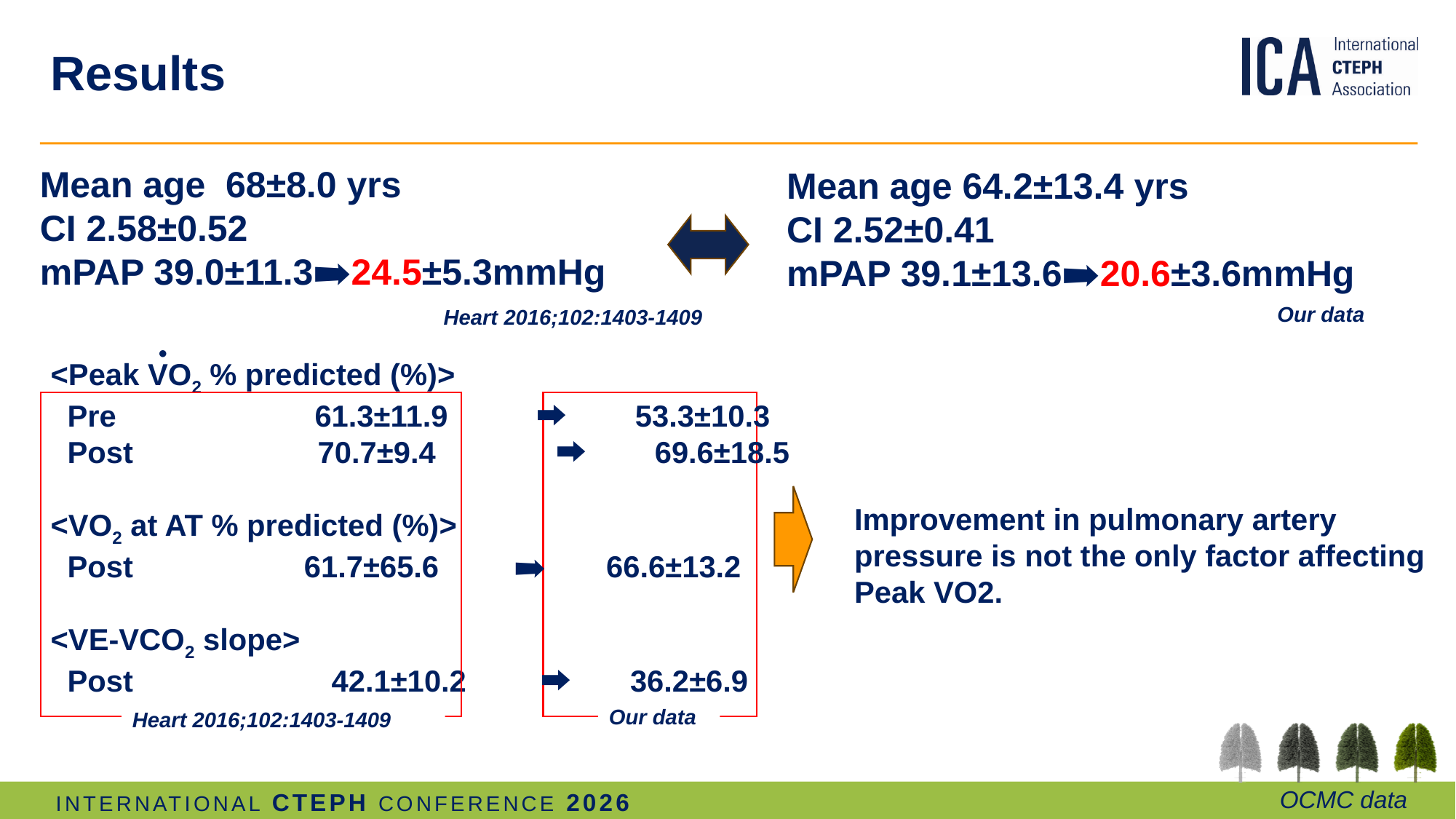

# Results
Mean age  68±8.0 yrs
CI 2.58±0.52
mPAP 39.0±11.3➡24.5±5.3mmHg
Mean age 64.2±13.4 yrs
CI 2.52±0.41
mPAP 39.1±13.6➡20.6±3.6mmHg

Our data
Heart 2016;102:1403-1409
・
<Peak VO2 % predicted (%)>
  Pre　　　　         61.3±11.9　　   ➡　　53.3±10.3
  Post　　　　       70.7±9.4 　　　  ➡　　69.6±18.5

<VO2 at AT % predicted (%)>
  Post  　　　       61.7±65.6         ➡ 　 66.6±13.2

<VE-VCO2 slope>
  Post　　　　         42.1±10.2　　 ➡　   36.2±6.9

Improvement in pulmonary artery pressure is not the only factor affecting Peak VO2.
・
Our data
Heart 2016;102:1403-1409
OCMC data